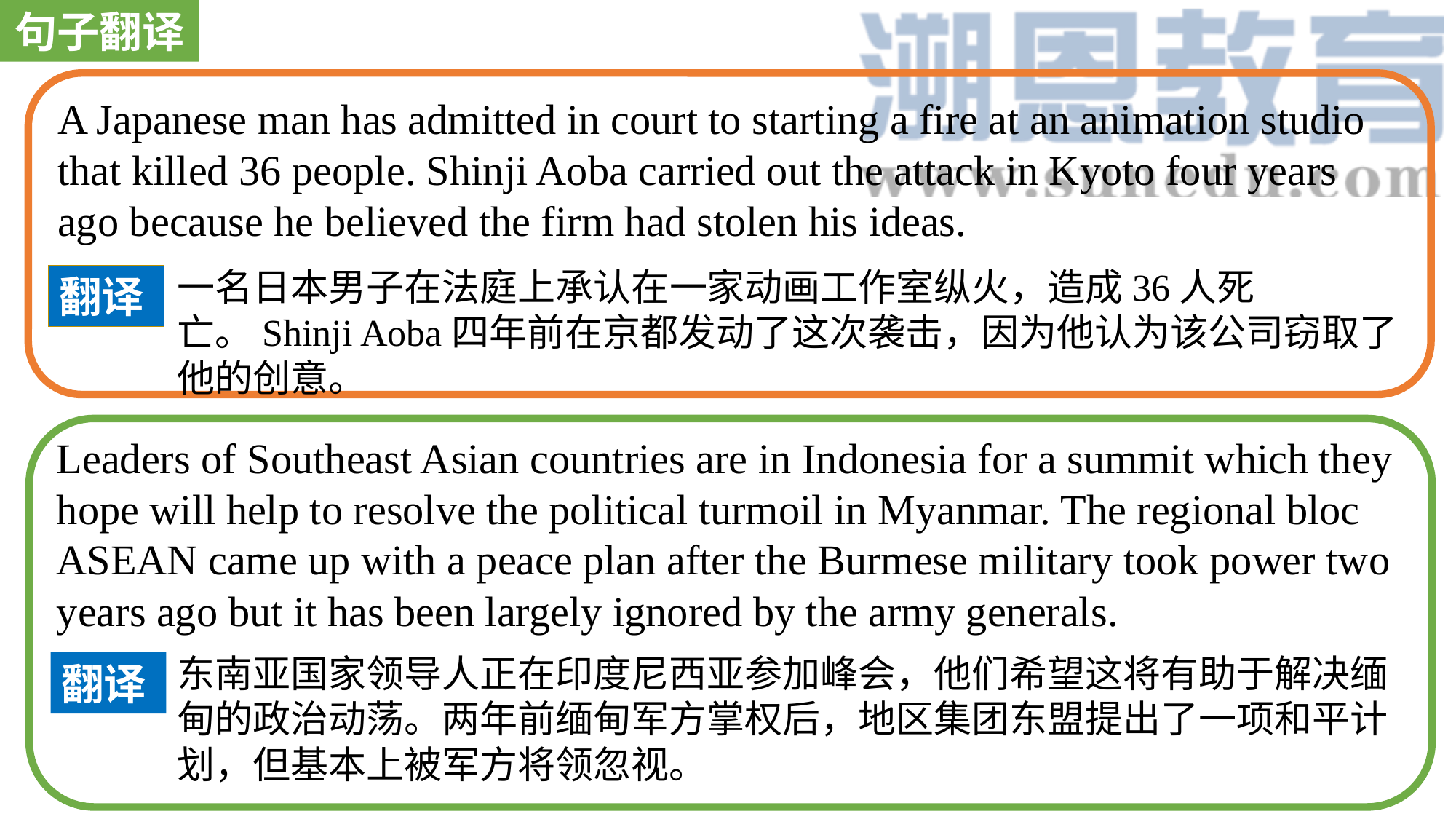

句子翻译

A Japanese man has admitted in court to starting a fire at an animation studio that killed 36 people. Shinji Aoba carried out the attack in Kyoto four years ago because he believed the firm had stolen his ideas.
一名日本男子在法庭上承认在一家动画工作室纵火，造成36人死亡。Shinji Aoba四年前在京都发动了这次袭击，因为他认为该公司窃取了他的创意。
翻译

Leaders of Southeast Asian countries are in Indonesia for a summit which they hope will help to resolve the political turmoil in Myanmar. The regional bloc ASEAN came up with a peace plan after the Burmese military took power two years ago but it has been largely ignored by the army generals.
东南亚国家领导人正在印度尼西亚参加峰会，他们希望这将有助于解决缅甸的政治动荡。两年前缅甸军方掌权后，地区集团东盟提出了一项和平计划，但基本上被军方将领忽视。
翻译